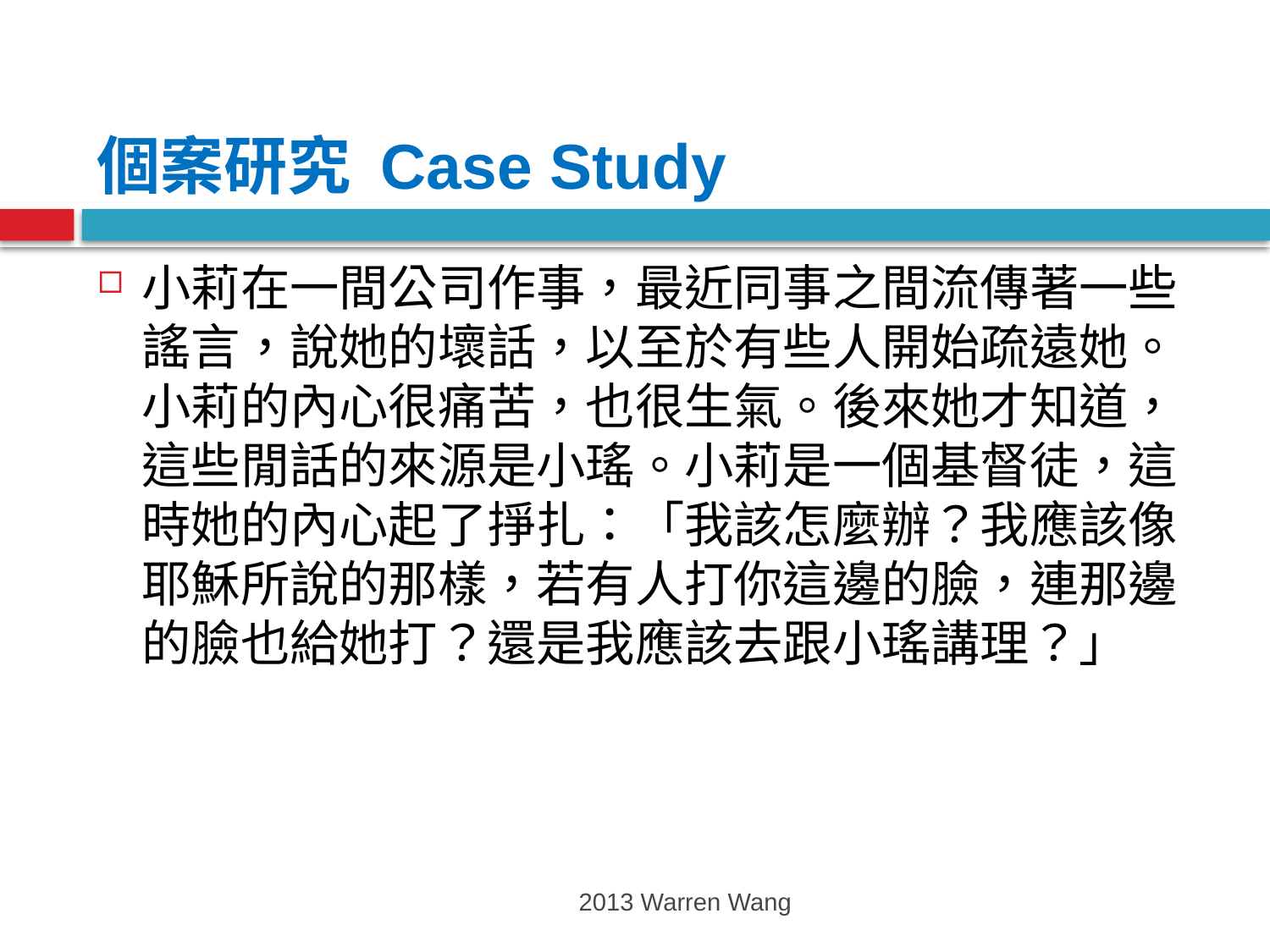

# 個案研究 Case Study
小莉在一間公司作事，最近同事之間流傳著一些謠言，說她的壞話，以至於有些人開始疏遠她。小莉的內心很痛苦，也很生氣。後來她才知道，這些閒話的來源是小瑤。小莉是一個基督徒，這時她的內心起了掙扎：「我該怎麼辦？我應該像耶穌所說的那樣，若有人打你這邊的臉，連那邊的臉也給她打？還是我應該去跟小瑤講理？」
2013 Warren Wang